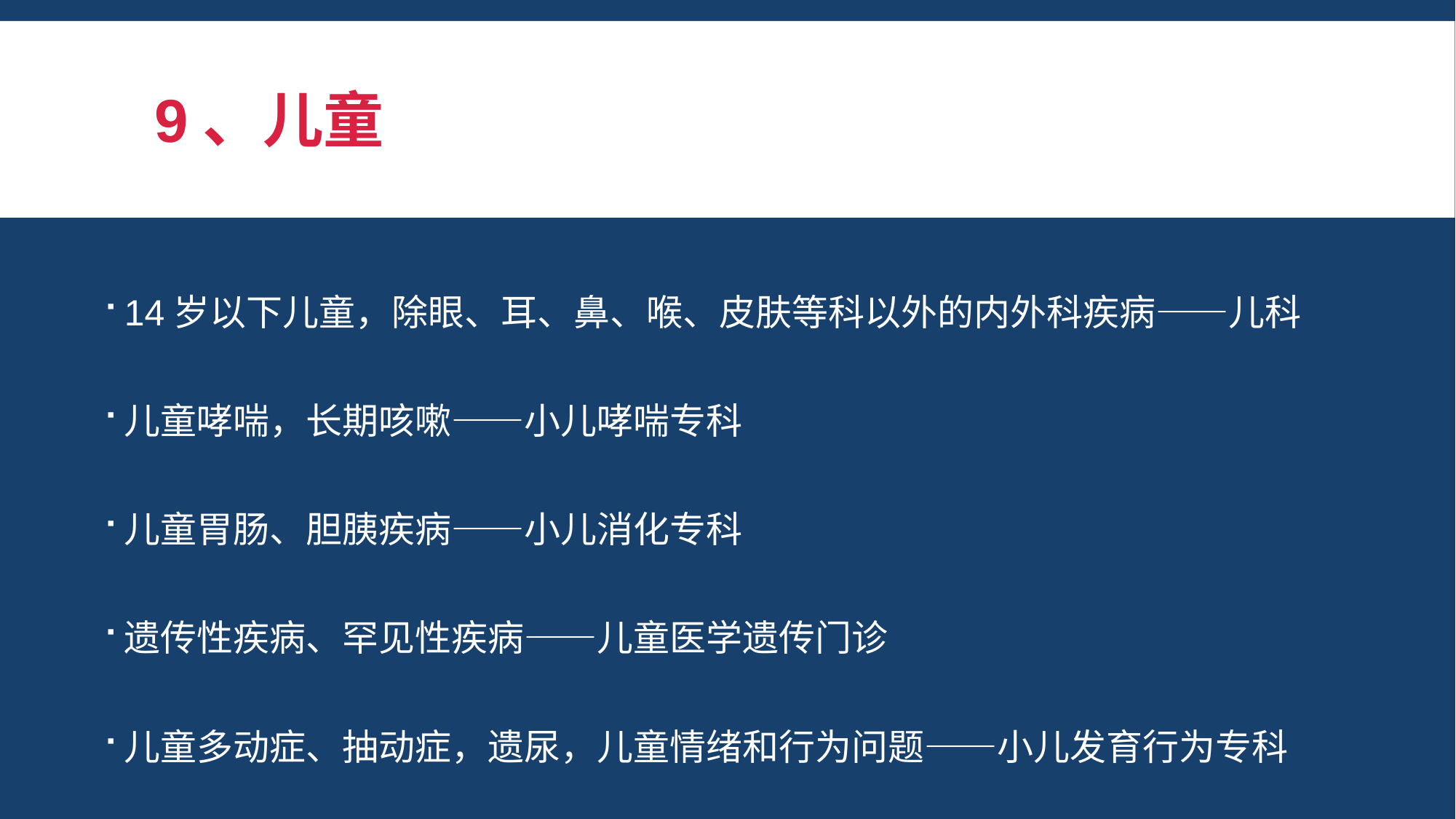

# 9、儿童
14岁以下儿童，除眼、耳、鼻、喉、皮肤等科以外的内外科疾病——儿科
儿童哮喘，长期咳嗽——小儿哮喘专科
儿童胃肠、胆胰疾病——小儿消化专科
遗传性疾病、罕见性疾病——儿童医学遗传门诊
儿童多动症、抽动症，遗尿，儿童情绪和行为问题——小儿发育行为专科